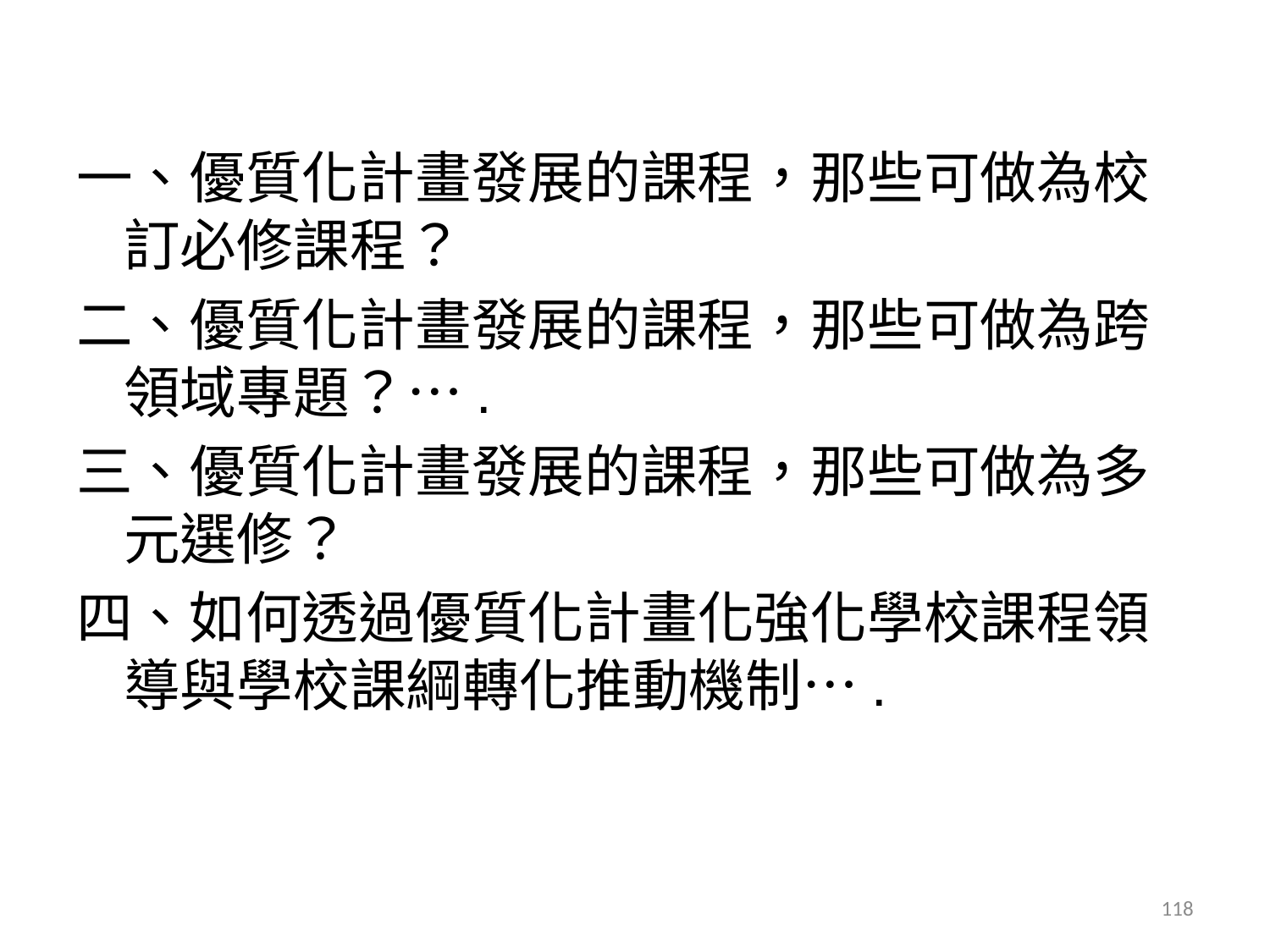

#
一、優質化計畫發展的課程，那些可做為校訂必修課程？
二、優質化計畫發展的課程，那些可做為跨領域專題？….
三、優質化計畫發展的課程，那些可做為多元選修？
四、如何透過優質化計畫化強化學校課程領導與學校課綱轉化推動機制….
118